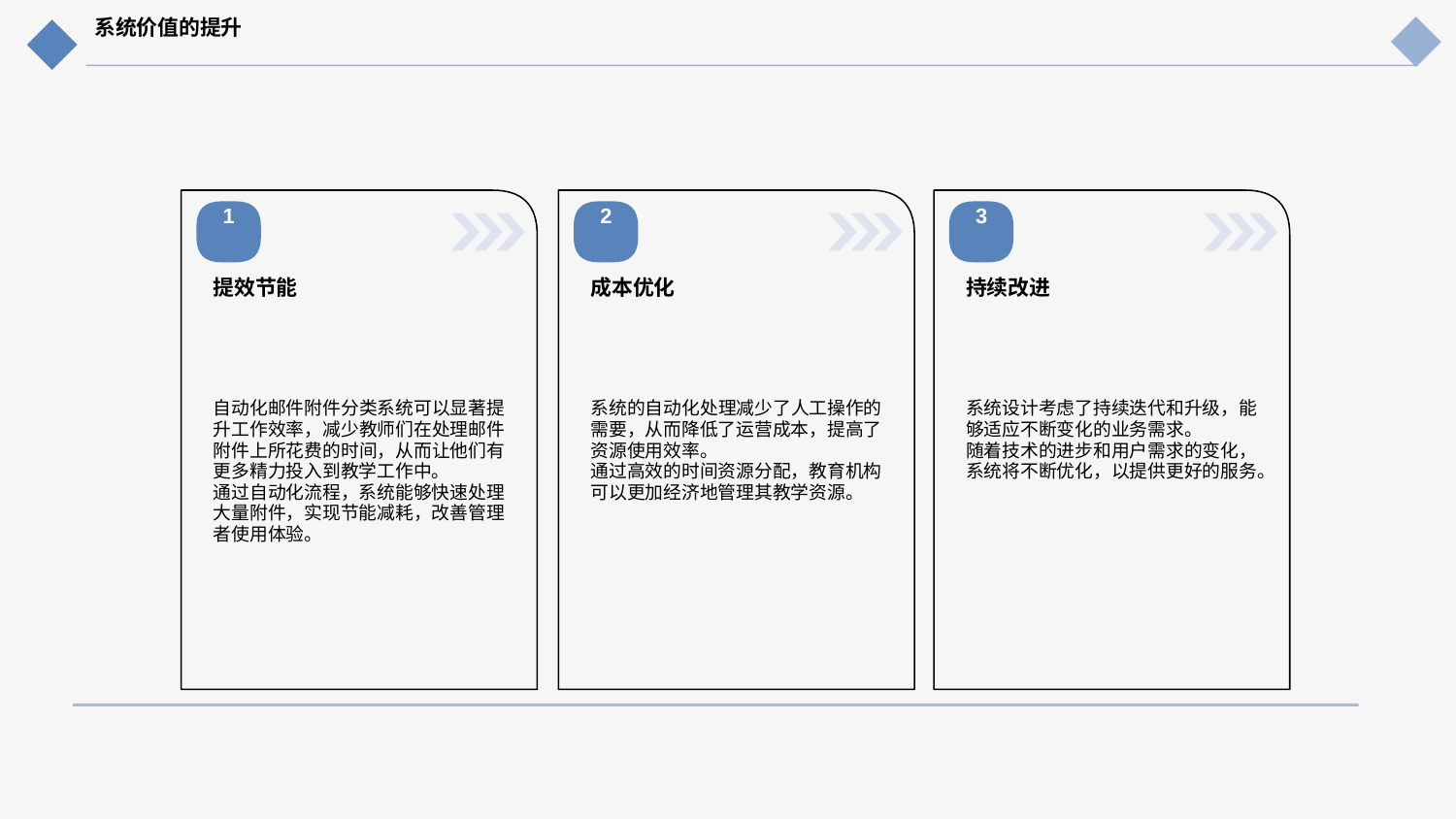

系统价值的提升

1
2
3

提效节能

成本优化

持续改进

自动化邮件附件分类系统可以显著提升工作效率，减少教师们在处理邮件附件上所花费的时间，从而让他们有更多精力投入到教学工作中。
通过自动化流程，系统能够快速处理大量附件，实现节能减耗，改善管理者使用体验。

系统的自动化处理减少了人工操作的需要，从而降低了运营成本，提高了资源使用效率。
通过高效的时间资源分配，教育机构可以更加经济地管理其教学资源。

系统设计考虑了持续迭代和升级，能够适应不断变化的业务需求。
随着技术的进步和用户需求的变化，系统将不断优化，以提供更好的服务。